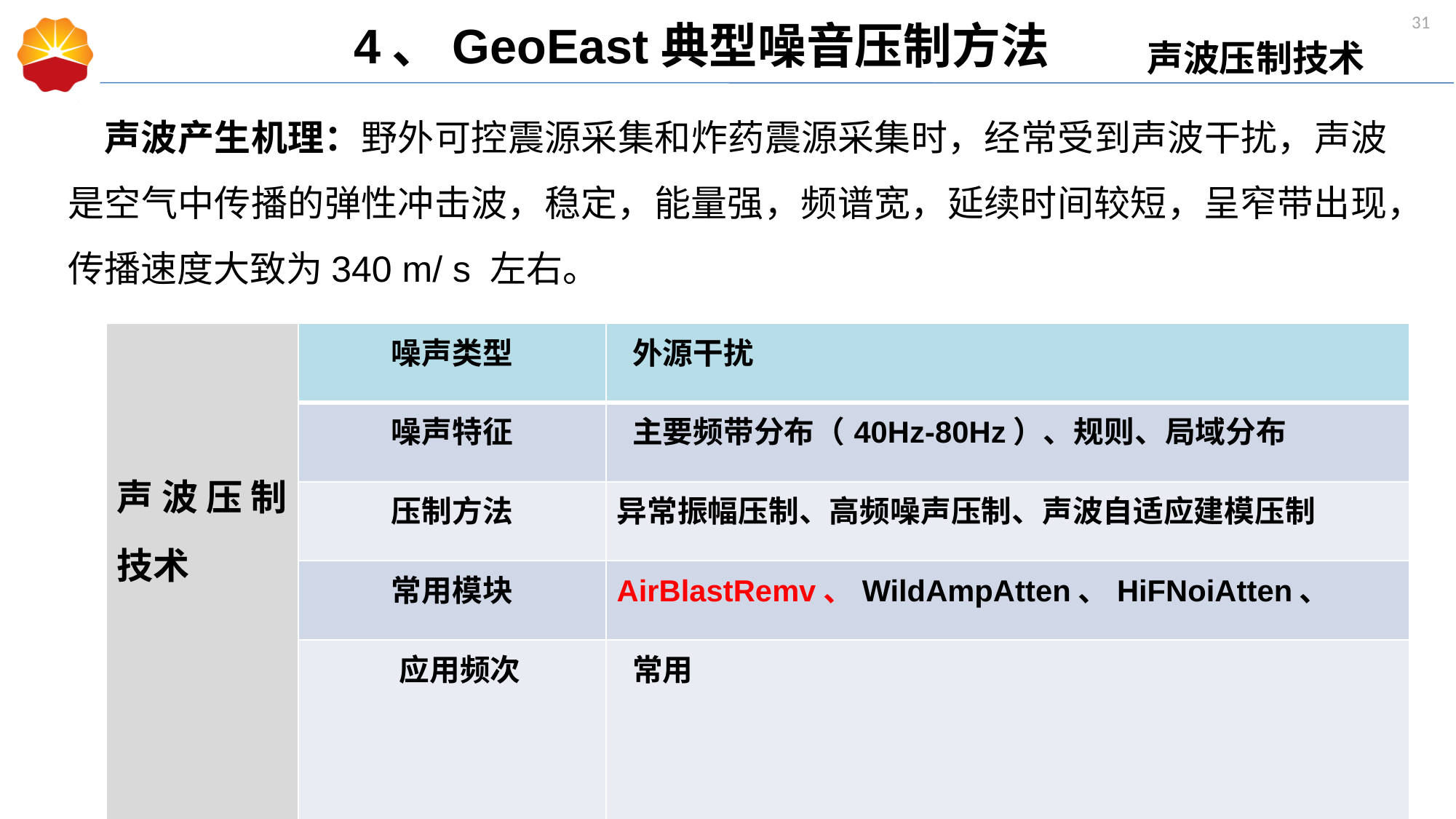

4、GeoEast典型噪音压制方法
声波压制技术
声波产生机理：野外可控震源采集和炸药震源采集时，经常受到声波干扰，声波是空气中传播的弹性冲击波，稳定，能量强，频谱宽，延续时间较短，呈窄带出现，传播速度大致为340 m/ s 左右。
| 声波压制技术 | 噪声类型 | 外源干扰 |
| --- | --- | --- |
|  | 噪声特征 | 主要频带分布（40Hz-80Hz）、规则、局域分布 |
|  | 压制方法 | 异常振幅压制、高频噪声压制、声波自适应建模压制 |
|  | 常用模块 | AirBlastRemv、WildAmpAtten、HiFNoiAtten、 |
|  | 应用频次 | 常用 |